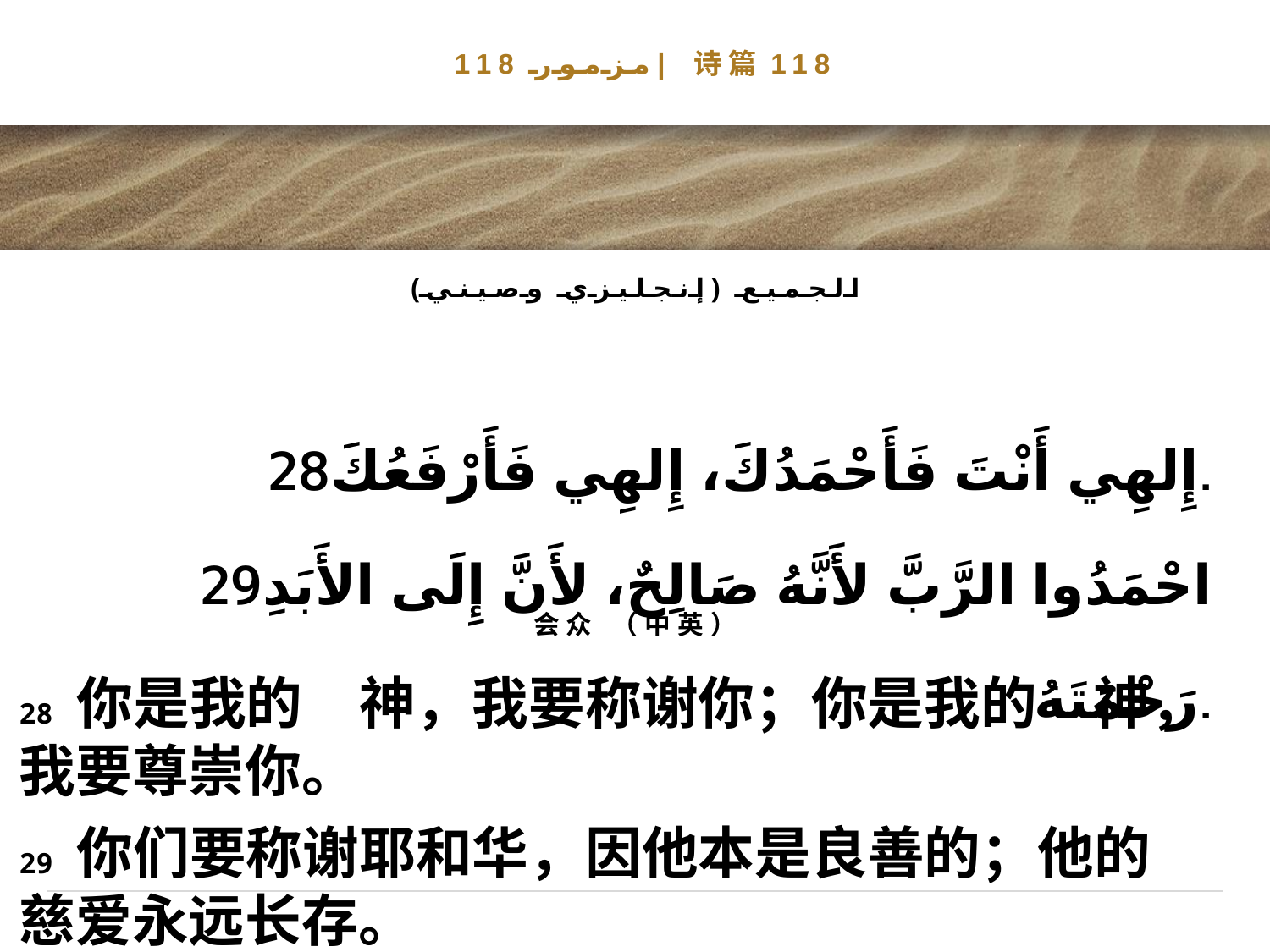

# مزمور 118| 诗篇118
الجميع (إنجليزي وصيني)
28إِلهِي أَنْتَ فَأَحْمَدُكَ، إِلهِي فَأَرْفَعُكَ.
29احْمَدُوا الرَّبَّ لأَنَّهُ صَالِحٌ، لأَنَّ إِلَى الأَبَدِ رَحْمَتَهُ.
会众 （中英）
28 你是我的　神，我要称谢你；你是我的　神，我要尊崇你。
29 你们要称谢耶和华，因他本是良善的；他的慈爱永远长存。